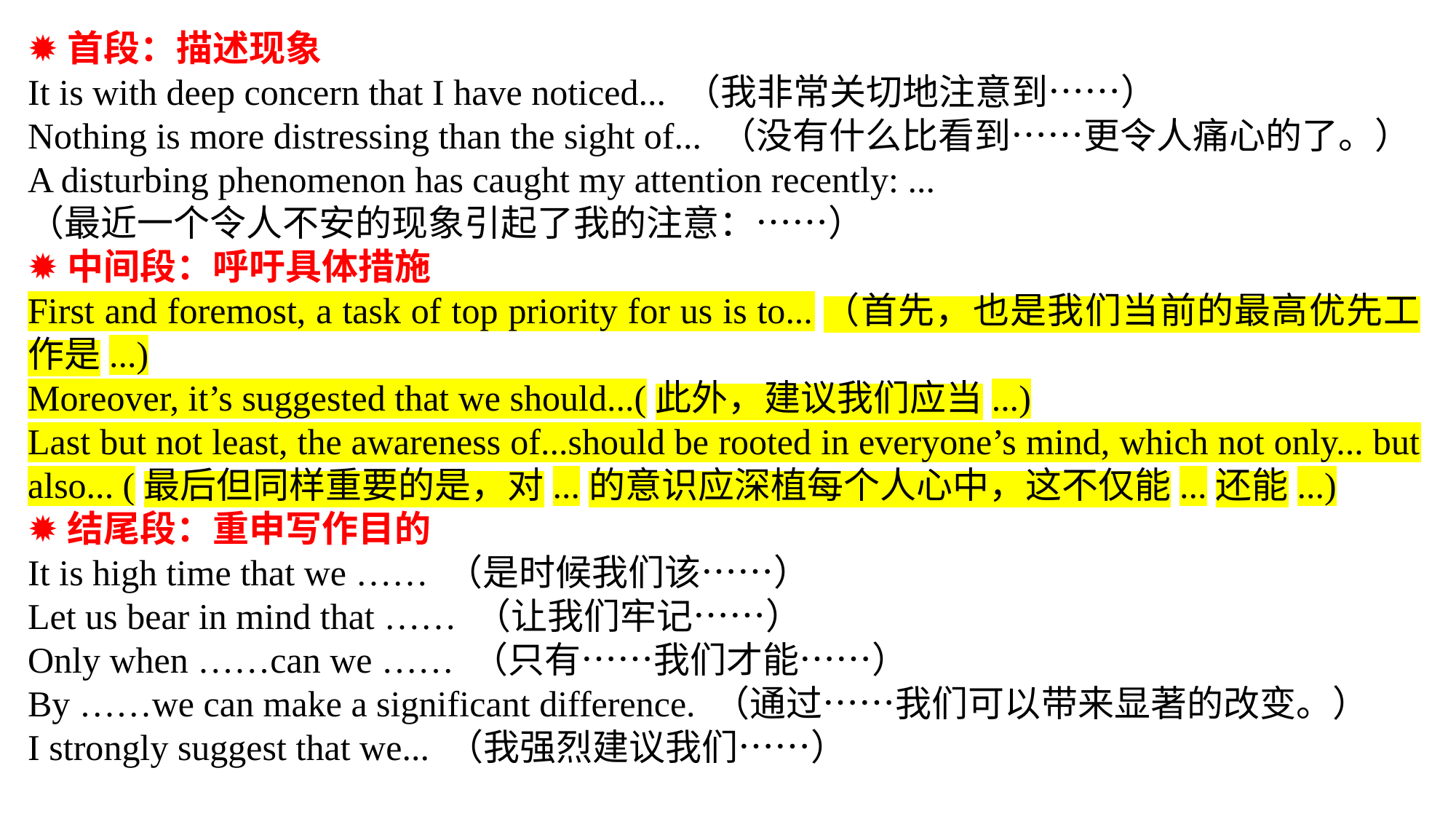

✹首段：描述现象
It is with deep concern that I have noticed... （我非常关切地注意到……）
Nothing is more distressing than the sight of... （没有什么比看到……更令人痛心的了。）
A disturbing phenomenon has caught my attention recently: ...
（最近一个令人不安的现象引起了我的注意：……）
✹中间段：呼吁具体措施
First and foremost, a task of top priority for us is to...（首先，也是我们当前的最高优先工作是...)
Moreover, it’s suggested that we should...(此外，建议我们应当...)
Last but not least, the awareness of...should be rooted in everyone’s mind, which not only... but also... (最后但同样重要的是，对...的意识应深植每个人心中，这不仅能...还能...)
✹结尾段：重申写作目的
It is high time that we …… （是时候我们该……）
Let us bear in mind that …… （让我们牢记……）
Only when ……can we …… （只有……我们才能……）
By ……we can make a significant difference. （通过……我们可以带来显著的改变。）
I strongly suggest that we... （我强烈建议我们……）